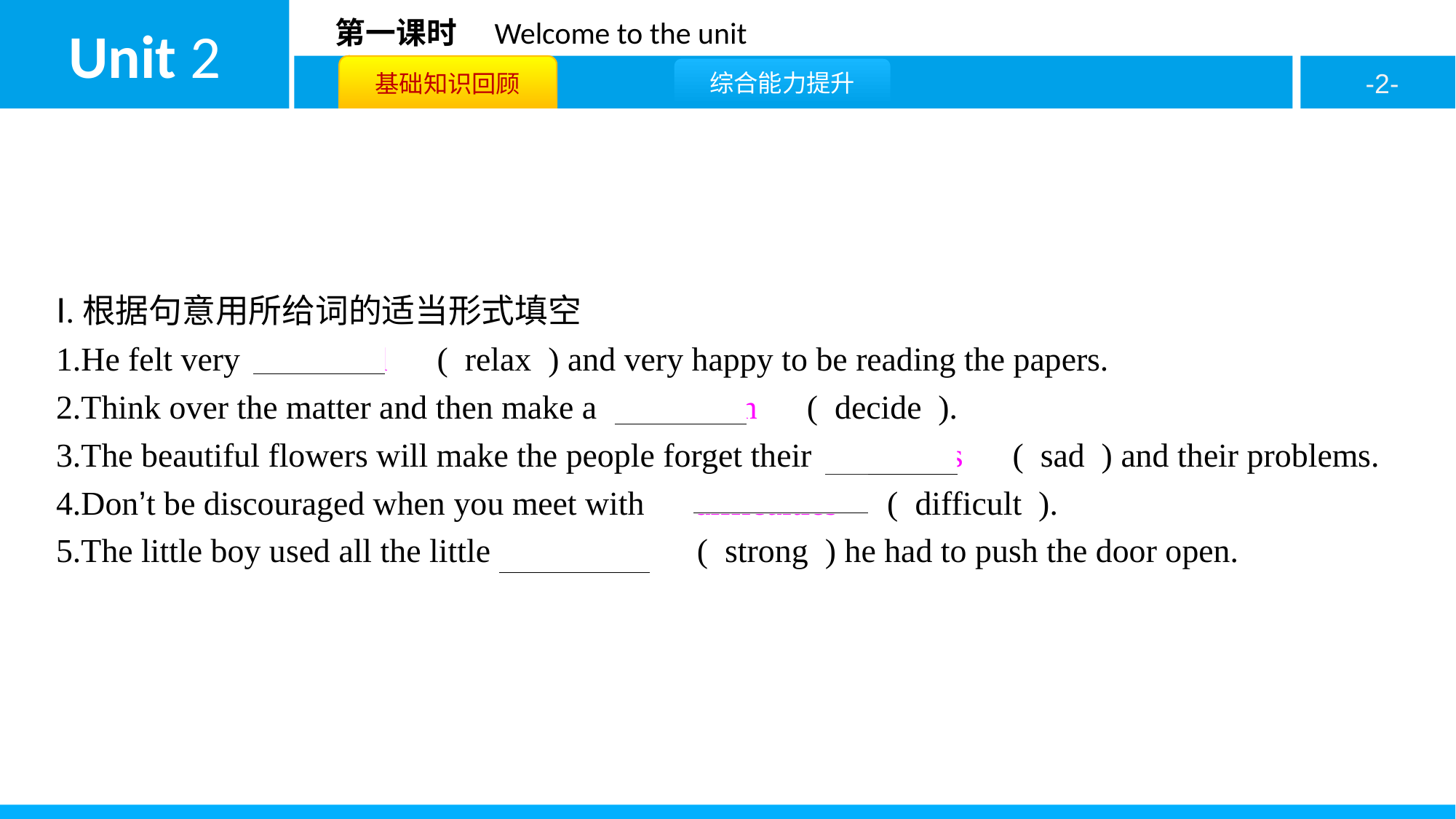

Ⅰ.根据句意用所给词的适当形式填空
1.He felt very　relaxed　(  relax  ) and very happy to be reading the papers.
2.Think over the matter and then make a　decision　(  decide  ).
3.The beautiful flowers will make the people forget their　sadness　(  sad  ) and their problems.
4.Don’t be discouraged when you meet with　difficulties　(  difficult  ).
5.The little boy used all the little　strength　(  strong  ) he had to push the door open.